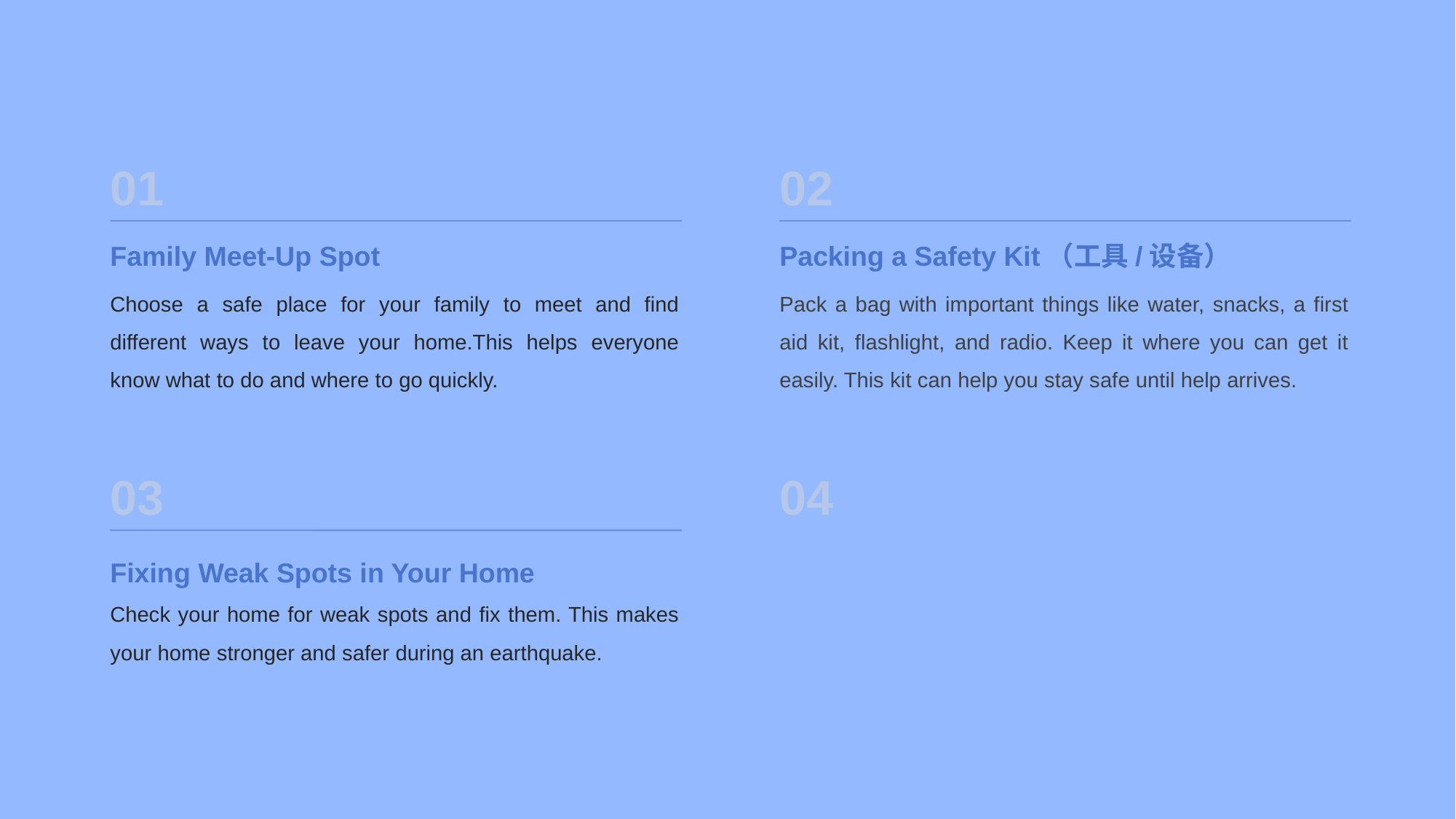

01
02

Family Meet-Up Spot
Packing a Safety Kit（工具/设备）

Choose a safe place for your family to meet and find different ways to leave your home.This helps everyone know what to do and where to go quickly.

Pack a bag with important things like water, snacks, a first aid kit, flashlight, and radio. Keep it where you can get it easily. This kit can help you stay safe until help arrives.
03
04

Fixing Weak Spots in Your Home

Check your home for weak spots and fix them. This makes your home stronger and safer during an earthquake.